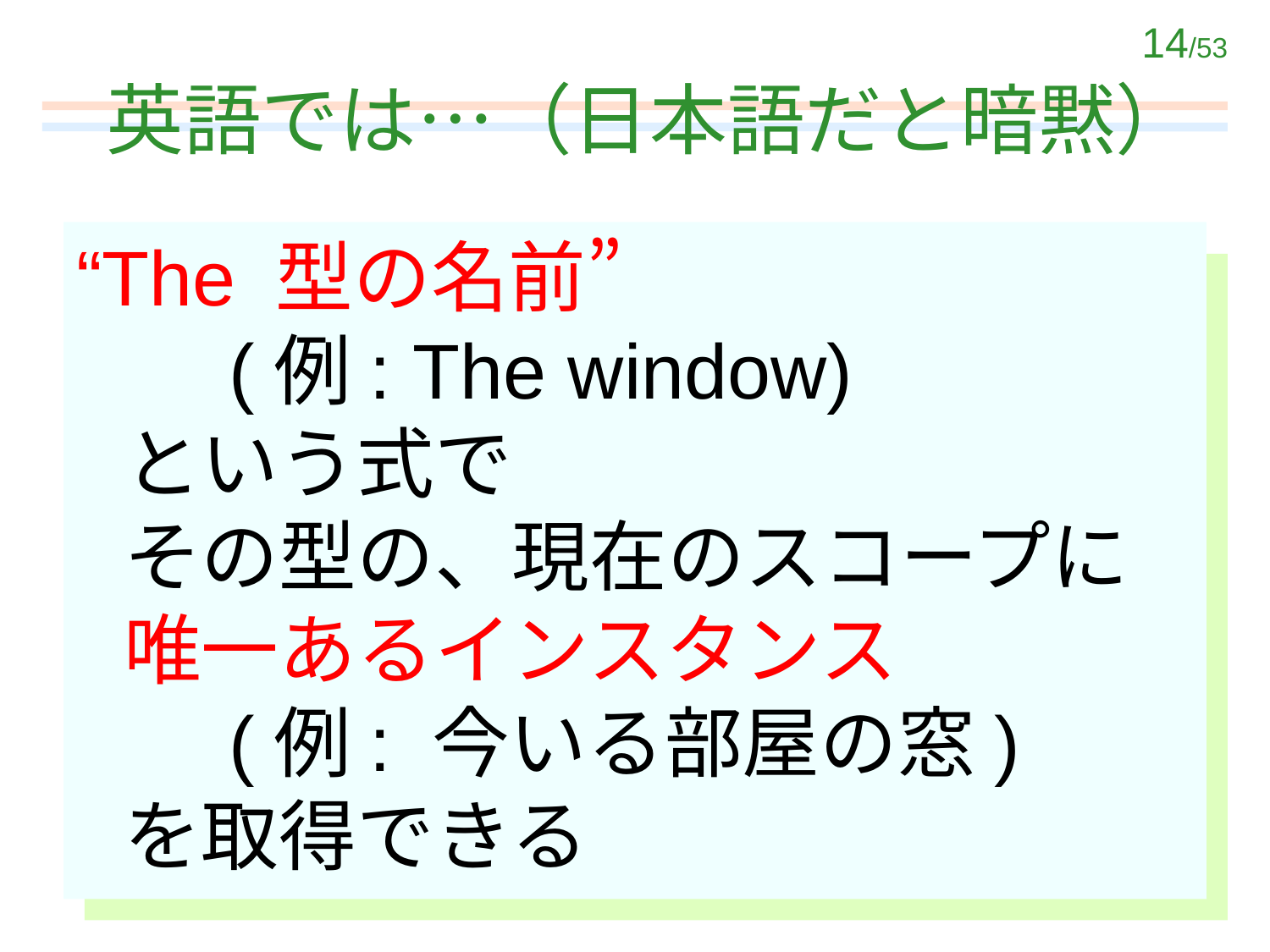

# 英語では…（日本語だと暗黙）
“The 型の名前”
     (例: The window)
という式で
その型の、現在のスコープに
唯一あるインスタンス
     (例: 今いる部屋の窓)
を取得できる